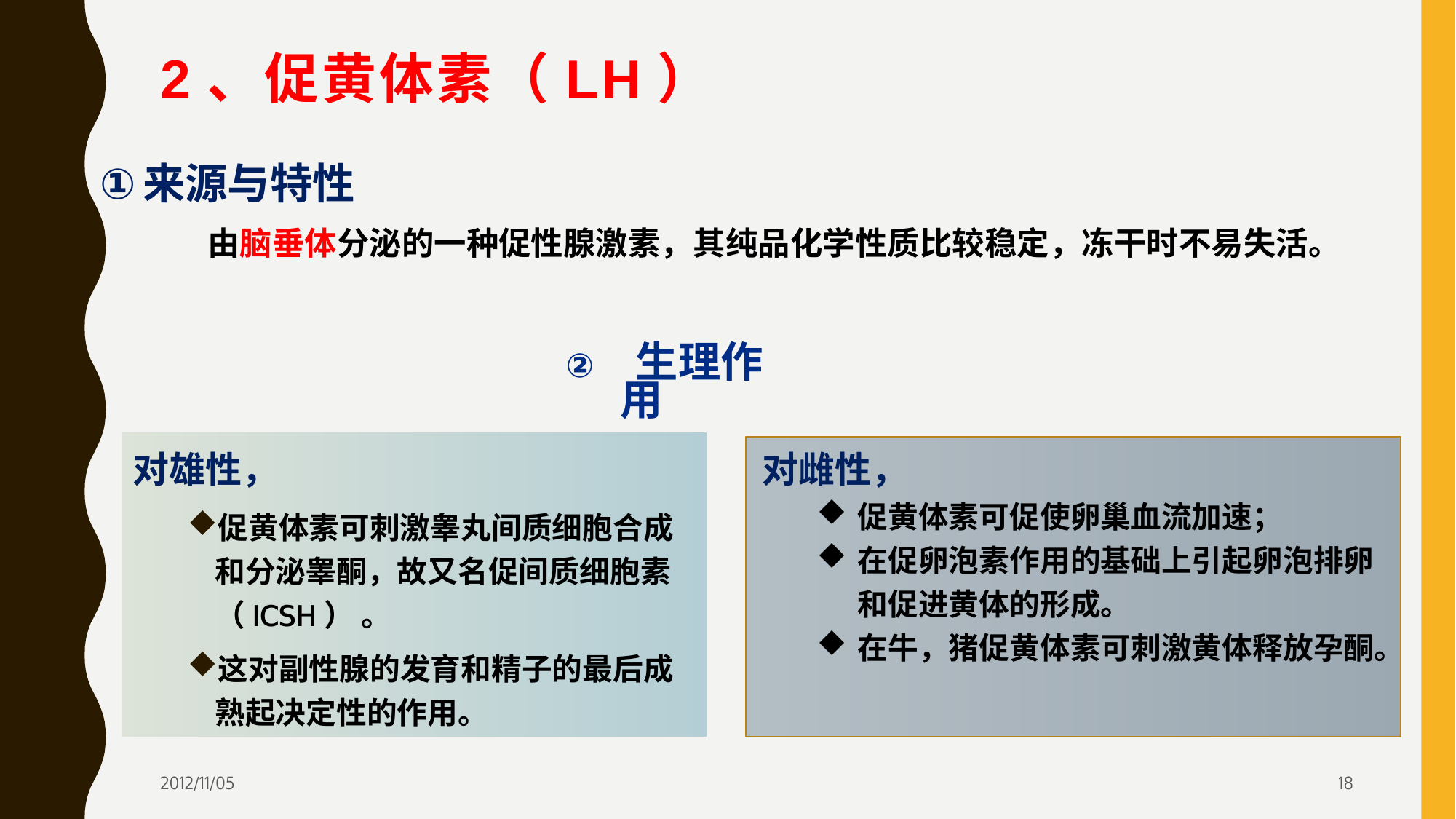

# 2、促黄体素（LH）
来源与特性
由脑垂体分泌的一种促性腺激素，其纯品化学性质比较稳定，冻干时不易失活。
 生理作用
对雄性，
促黄体素可刺激睾丸间质细胞合成和分泌睾酮，故又名促间质细胞素（ICSH） 。
这对副性腺的发育和精子的最后成熟起决定性的作用。

对雌性，
促黄体素可促使卵巢血流加速；
在促卵泡素作用的基础上引起卵泡排卵和促进黄体的形成。
在牛，猪促黄体素可刺激黄体释放孕酮。

2012/11/05
18